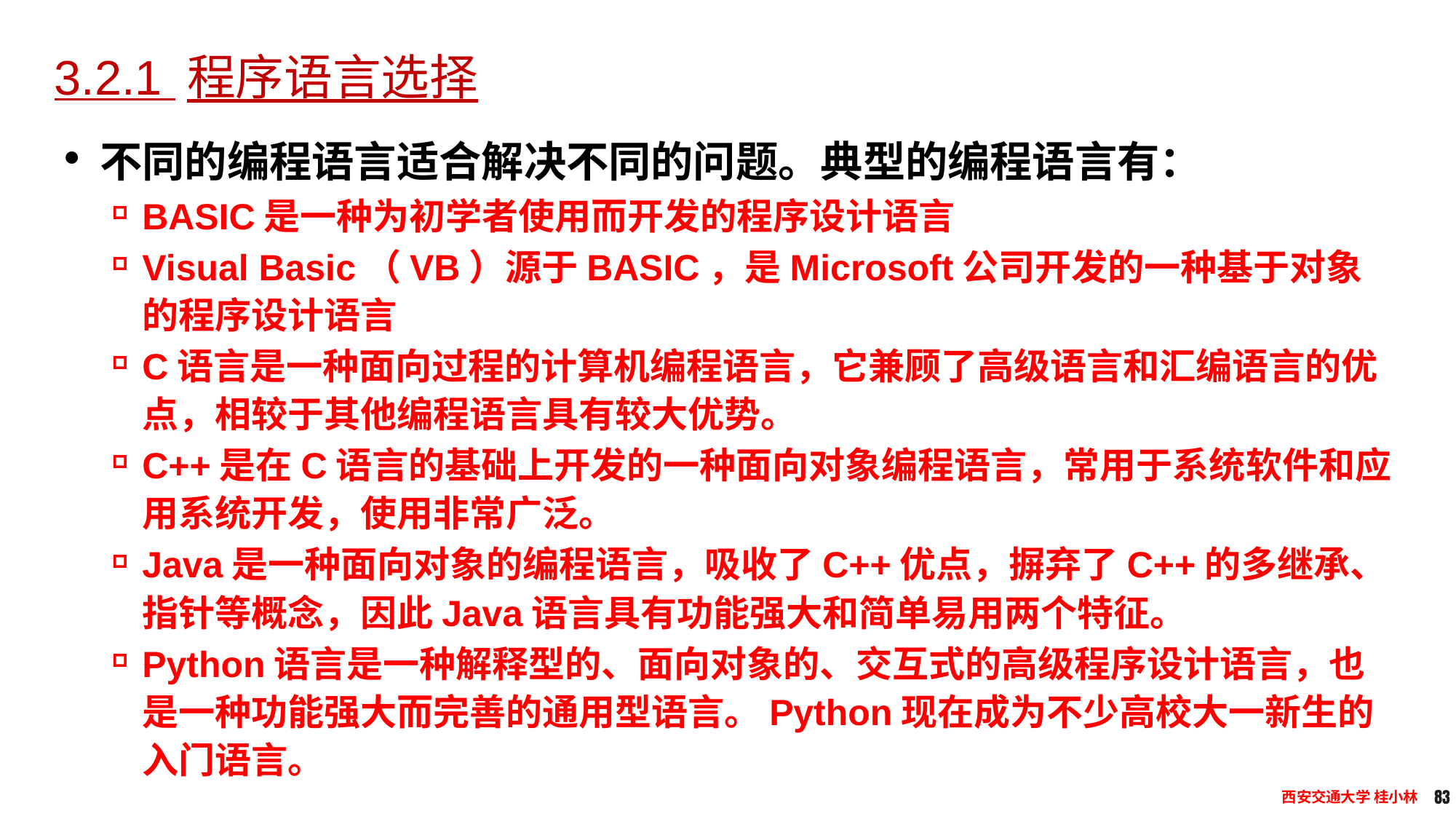

# 3.2.1 程序语言选择
不同的编程语言适合解决不同的问题。典型的编程语言有：
BASIC是一种为初学者使用而开发的程序设计语言
Visual Basic（VB）源于BASIC，是Microsoft公司开发的一种基于对象的程序设计语言
C语言是一种面向过程的计算机编程语言，它兼顾了高级语言和汇编语言的优点，相较于其他编程语言具有较大优势。
C++是在C语言的基础上开发的一种面向对象编程语言，常用于系统软件和应用系统开发，使用非常广泛。
Java是一种面向对象的编程语言，吸收了C++优点，摒弃了C++的多继承、指针等概念，因此Java语言具有功能强大和简单易用两个特征。
Python语言是一种解释型的、面向对象的、交互式的高级程序设计语言，也是一种功能强大而完善的通用型语言。Python现在成为不少高校大一新生的入门语言。